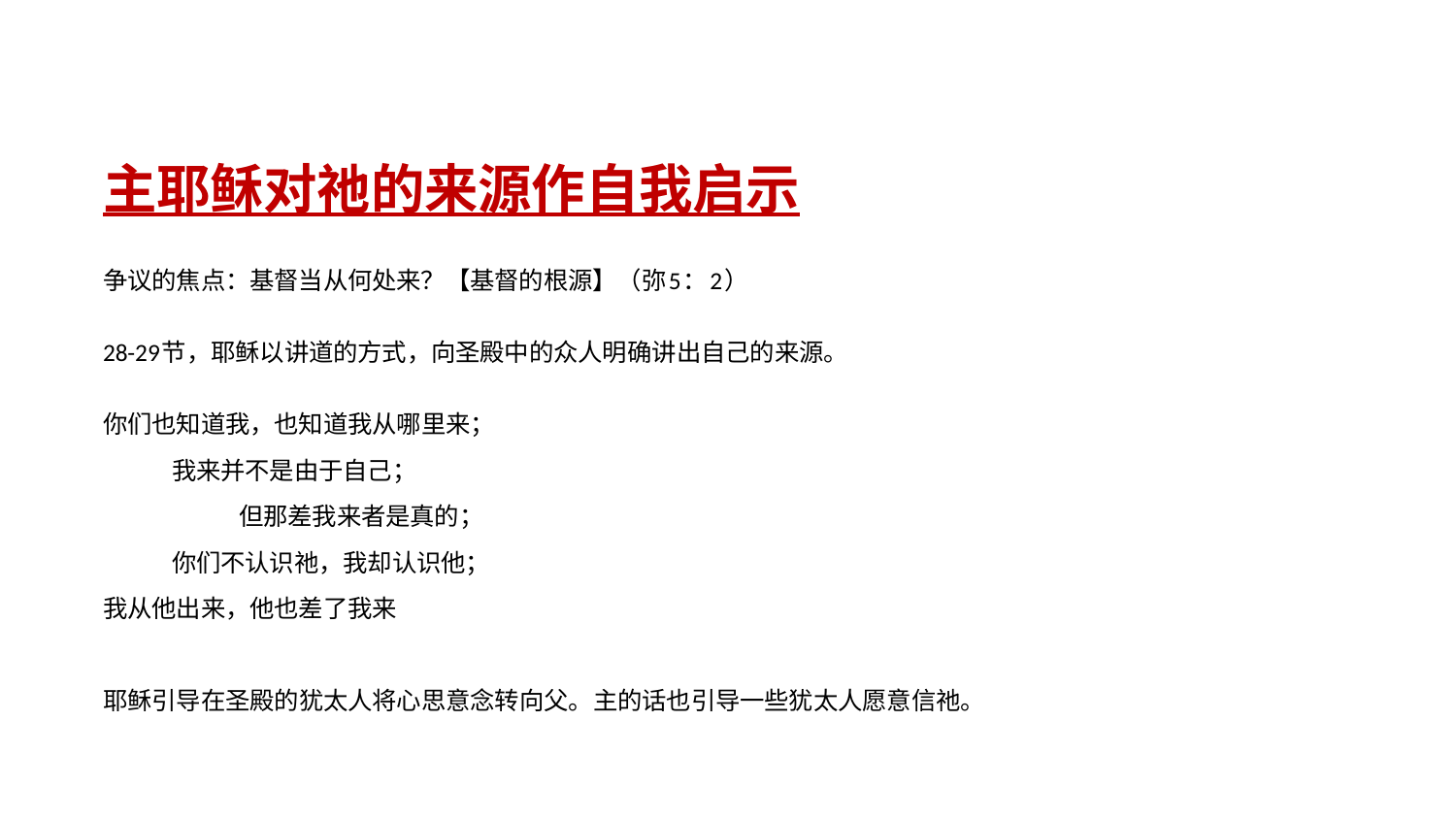

主耶稣对祂的来源作自我启示

争议的焦点：基督当从何处来？【基督的根源】（弥5：2）

28-29节，耶稣以讲道的方式，向圣殿中的众人明确讲出自己的来源。

你们也知道我，也知道我从哪里来；
            我来并不是由于自己；
                        但那差我来者是真的；
            你们不认识祂，我却认识他；
我从他出来，他也差了我来

耶稣引导在圣殿的犹太人将心思意念转向父。主的话也引导一些犹太人愿意信祂。